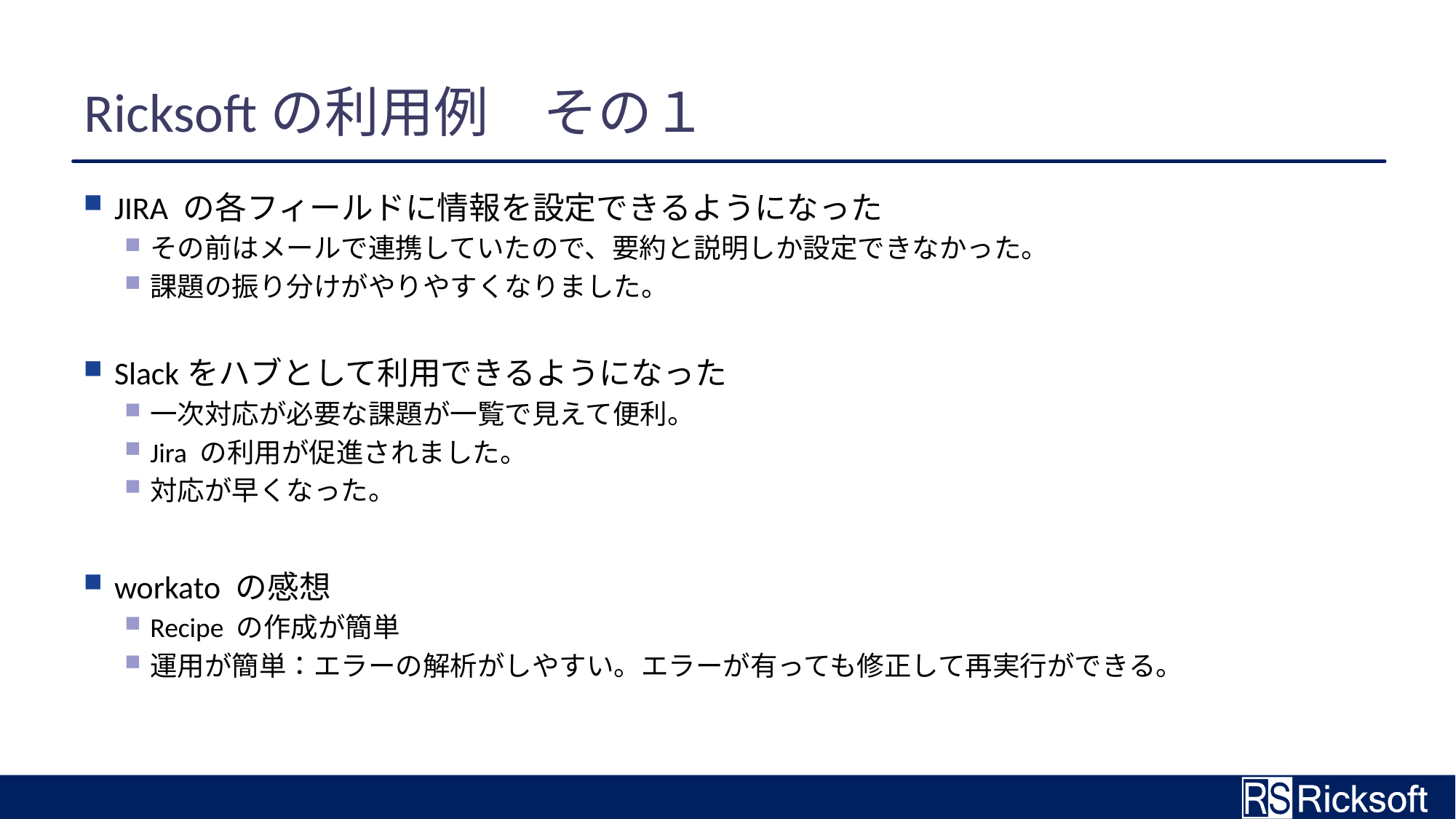

# Ricksoftの利用例　その１
JIRA の各フィールドに情報を設定できるようになった
その前はメールで連携していたので、要約と説明しか設定できなかった。
課題の振り分けがやりやすくなりました。

Slackをハブとして利用できるようになった
一次対応が必要な課題が一覧で見えて便利。
Jira の利用が促進されました。
対応が早くなった。

workato の感想
Recipe の作成が簡単
運用が簡単：エラーの解析がしやすい。エラーが有っても修正して再実行ができる。